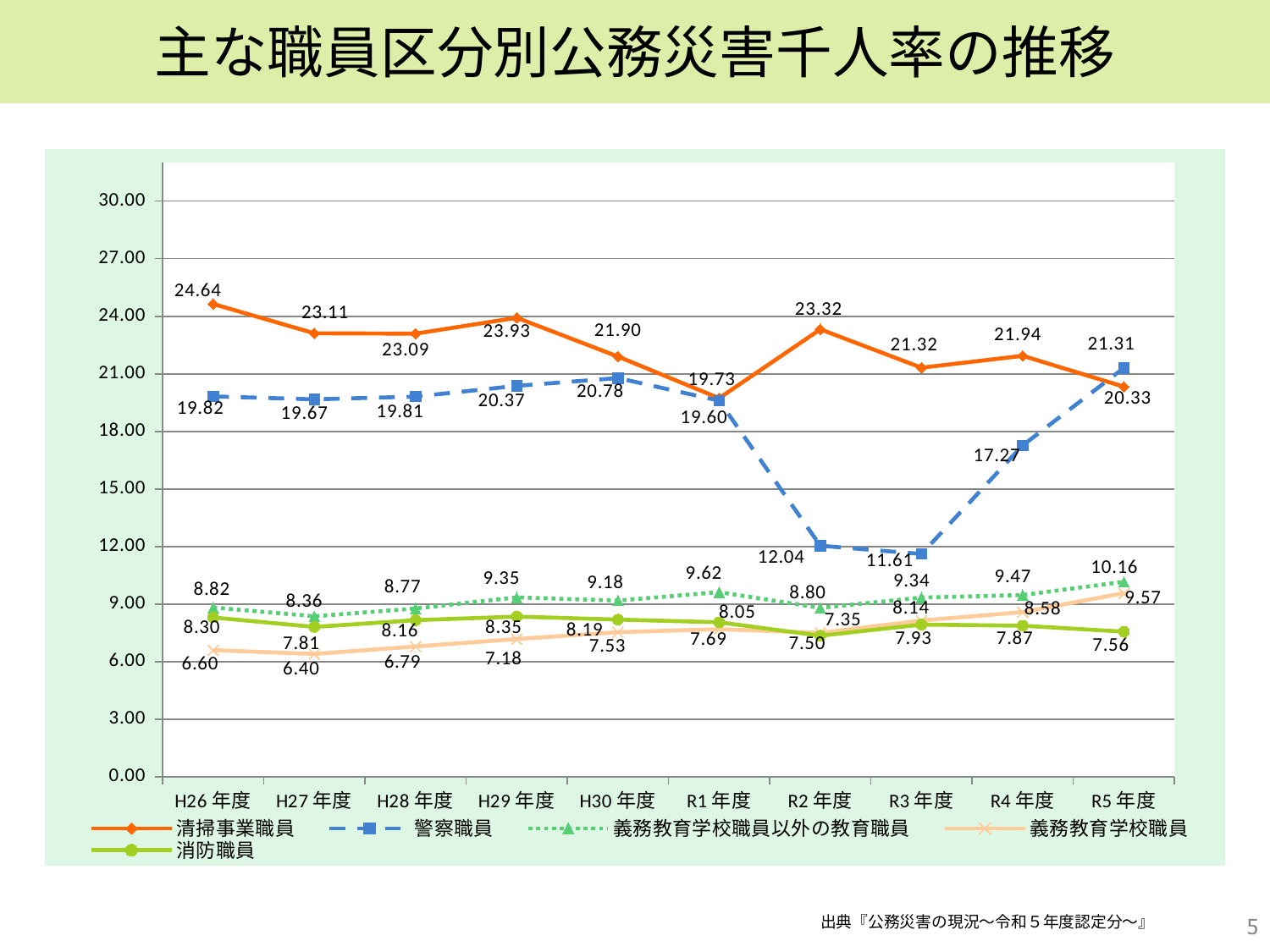

# 主な職員区分別公務災害千人率の推移

### Chart

| Category | 清掃事業職員 | 警察職員 | 義務教育学校職員以外の教育職員 | 義務教育学校職員 | 消防職員 |
|---|---|---|---|---|---|
| H26年度 | 24.64201091995467 | 19.82471004735571 | 8.82051282051282 | 6.595700332190079 | 8.299250491609653 |
| H27年度 | 23.113658070678127 | 19.670972280062013 | 8.361585890702127 | 6.397034820656128 | 7.807555658598024 |
| H28年度 | 23.093482940831105 | 19.813848786114278 | 8.76745726157615 | 6.790000955509986 | 8.158326420378353 |
| H29年度 | 23.925564909171467 | 20.37475680343475 | 9.3477535570771 | 7.176987781630262 | 8.347650705908716 |
| H30年度 | 21.9 | 20.78 | 9.18 | 7.53 | 8.19 |
| R1年度 | 19.73 | 19.6 | 9.62 | 7.69 | 8.05 |
| R2年度 | 23.32 | 12.04 | 8.8 | 7.5 | 7.35 |
| R3年度 | 21.32 | 11.61 | 9.34 | 8.14 | 7.93 |
| R4年度 | 21.94 | 17.27 | 9.47 | 8.58 | 7.87 |
| R5年度 | 20.33 | 21.31 | 10.16 | 9.57 | 7.56 |
5
出典『公務災害の現況～令和５年度認定分～』